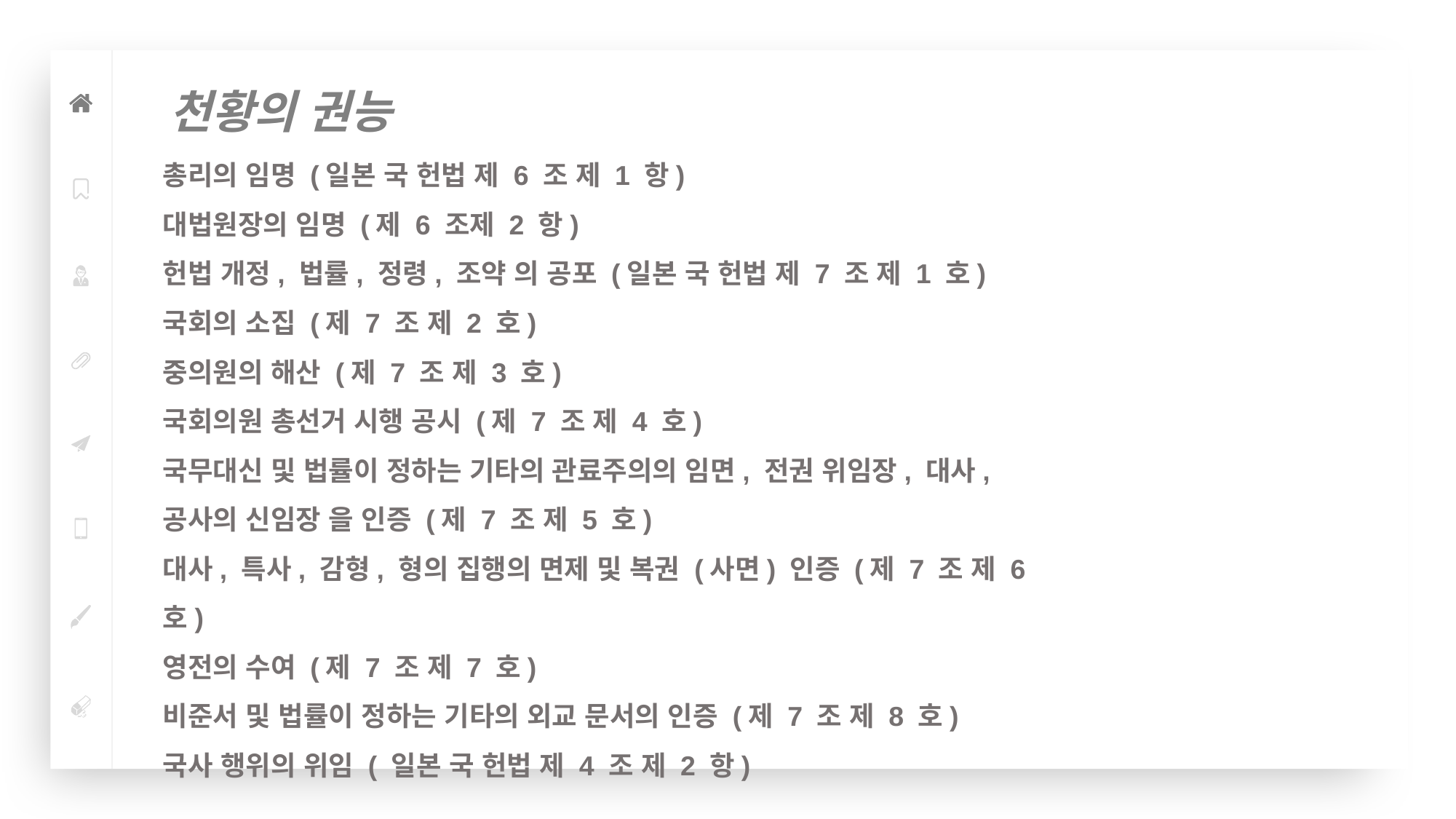

천황의 권능

총리의 임명 (일본 국 헌법 제 6 조 제 1 항)
대법원장의 임명 (제 6 조제 2 항)
헌법 개정, 법률, 정령, 조약 의 공포 (일본 국 헌법 제 7 조 제 1 호)
국회의 소집 (제 7 조 제 2 호)
중의원의 해산 (제 7 조 제 3 호)
국회의원 총선거 시행 공시 (제 7 조 제 4 호)
국무대신 및 법률이 정하는 기타의 관료주의의 임면, 전권 위임장, 대사,공사의 신임장 을 인증 (제 7 조 제 5 호)
대사, 특사, 감형, 형의 집행의 면제 및 복권 (사면) 인증 (제 7 조 제 6 호)
영전의 수여 (제 7 조 제 7 호)
비준서 및 법률이 정하는 기타의 외교 문서의 인증 (제 7 조 제 8 호)
국사 행위의 위임 ( 일본 국 헌법 제 4 조 제 2 항)